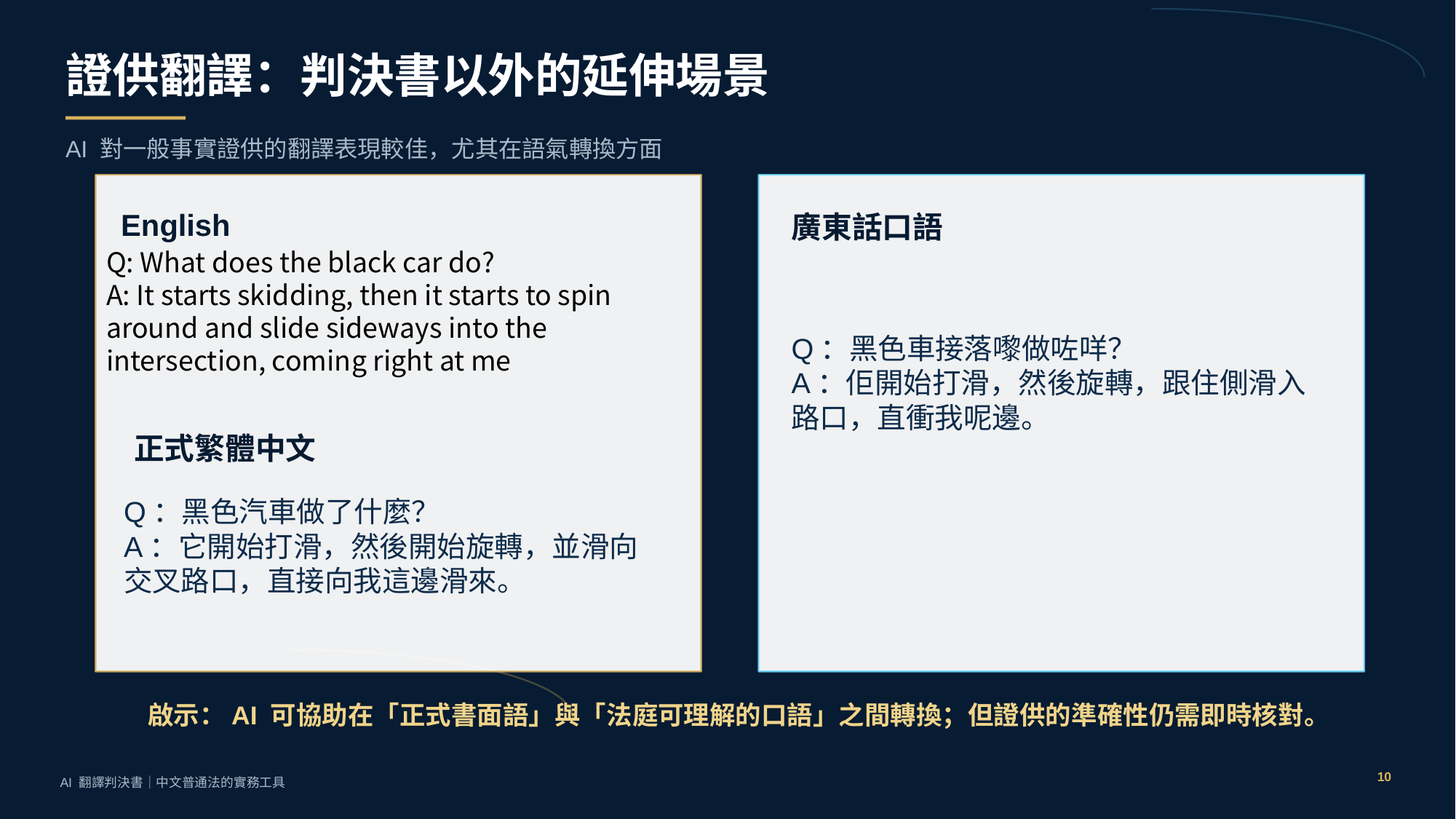

證供翻譯：判決書以外的延伸場景

AI 對一般事實證供的翻譯表現較佳，尤其在語氣轉換方面

Q: What does the black car do?
A: It starts skidding, then it starts to spin around and slide sideways into the intersection, coming right at me

English
廣東話口語
Q：黑色車接落嚟做咗咩？
A：佢開始打滑，然後旋轉，跟住側滑入路口，直衝我呢邊。
正式繁體中文
Q：黑色汽車做了什麼？
A：它開始打滑，然後開始旋轉，並滑向交叉路口，直接向我這邊滑來。

啟示：AI 可協助在「正式書面語」與「法庭可理解的口語」之間轉換；但證供的準確性仍需即時核對。
10
AI 翻譯判決書｜中文普通法的實務工具